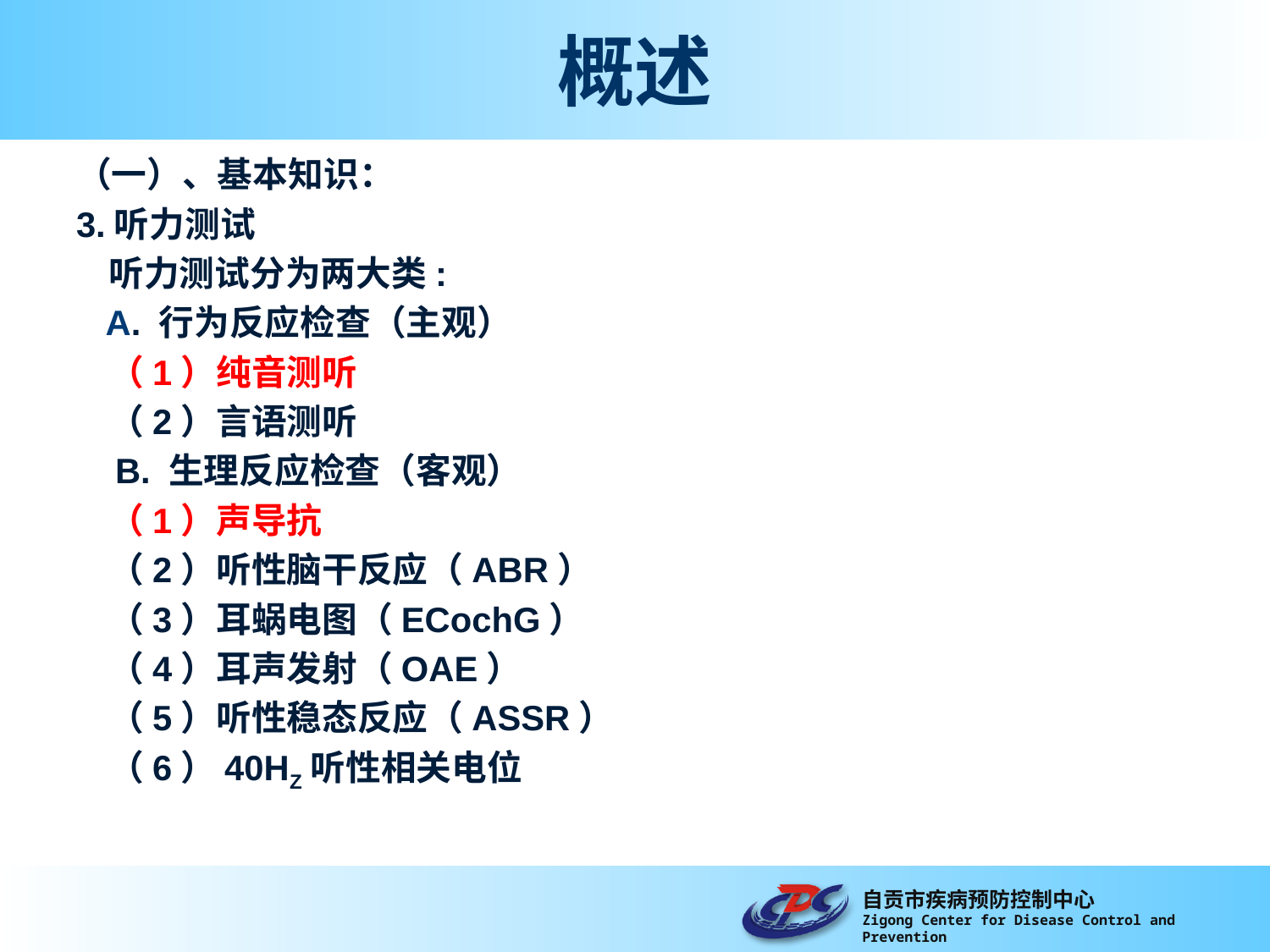

# 概述
（一）、基本知识：
3.听力测试
   听力测试分为两大类:
   A. 行为反应检查（主观）
   （1）纯音测听
   （2）言语测听
    B. 生理反应检查（客观）
   （1）声导抗
   （2）听性脑干反应（ABR）
   （3）耳蜗电图（ECochG）
   （4）耳声发射（OAE）
   （5）听性稳态反应（ASSR）
   （6）40HZ听性相关电位
12